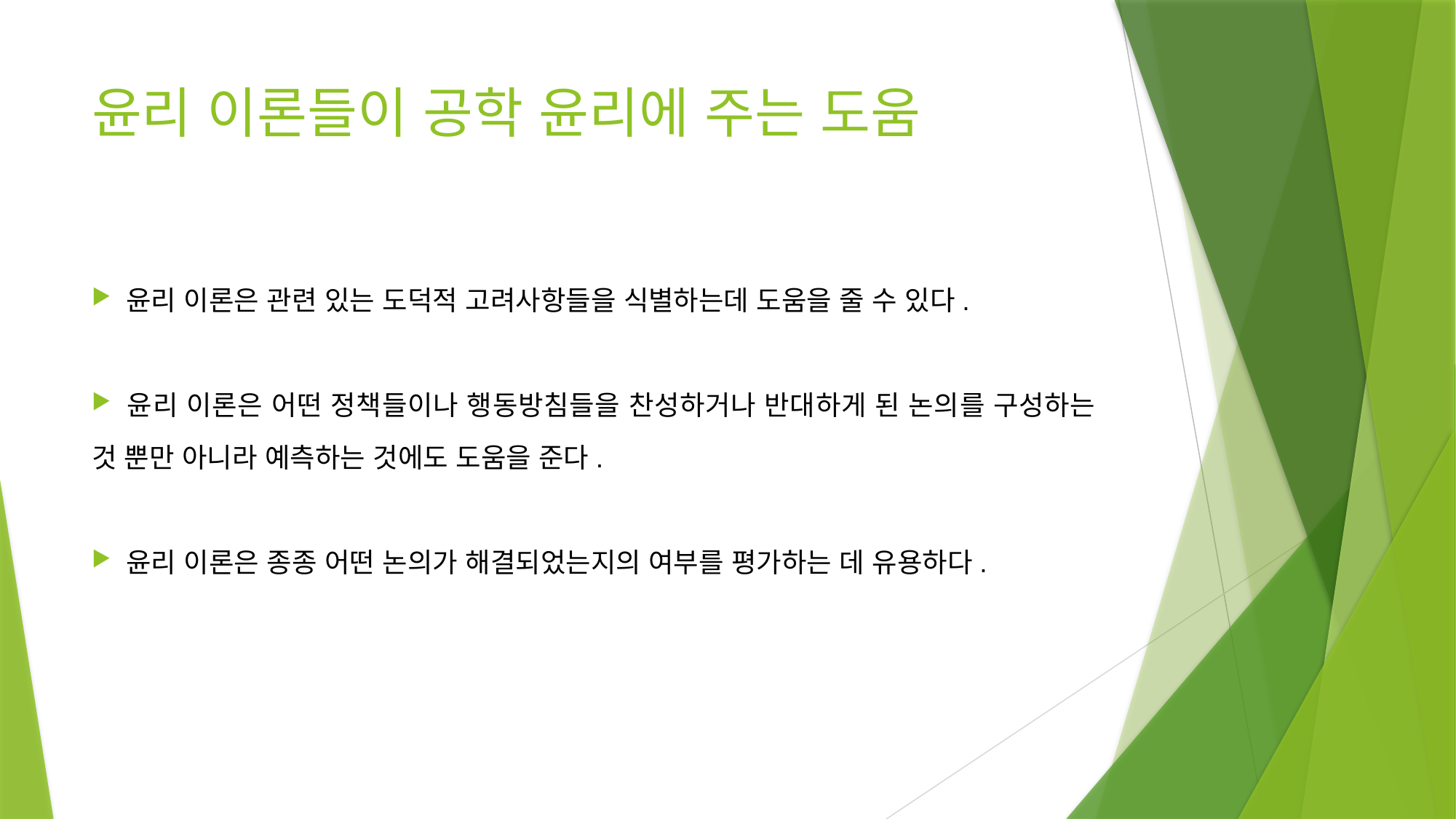

# 윤리 이론들이 공학 윤리에 주는 도움
 윤리 이론은 관련 있는 도덕적 고려사항들을 식별하는데 도움을 줄 수 있다.

 윤리 이론은 어떤 정책들이나 행동방침들을 찬성하거나 반대하게 된 논의를 구성하는 것 뿐만 아니라 예측하는 것에도 도움을 준다.

 윤리 이론은 종종 어떤 논의가 해결되었는지의 여부를 평가하는 데 유용하다.